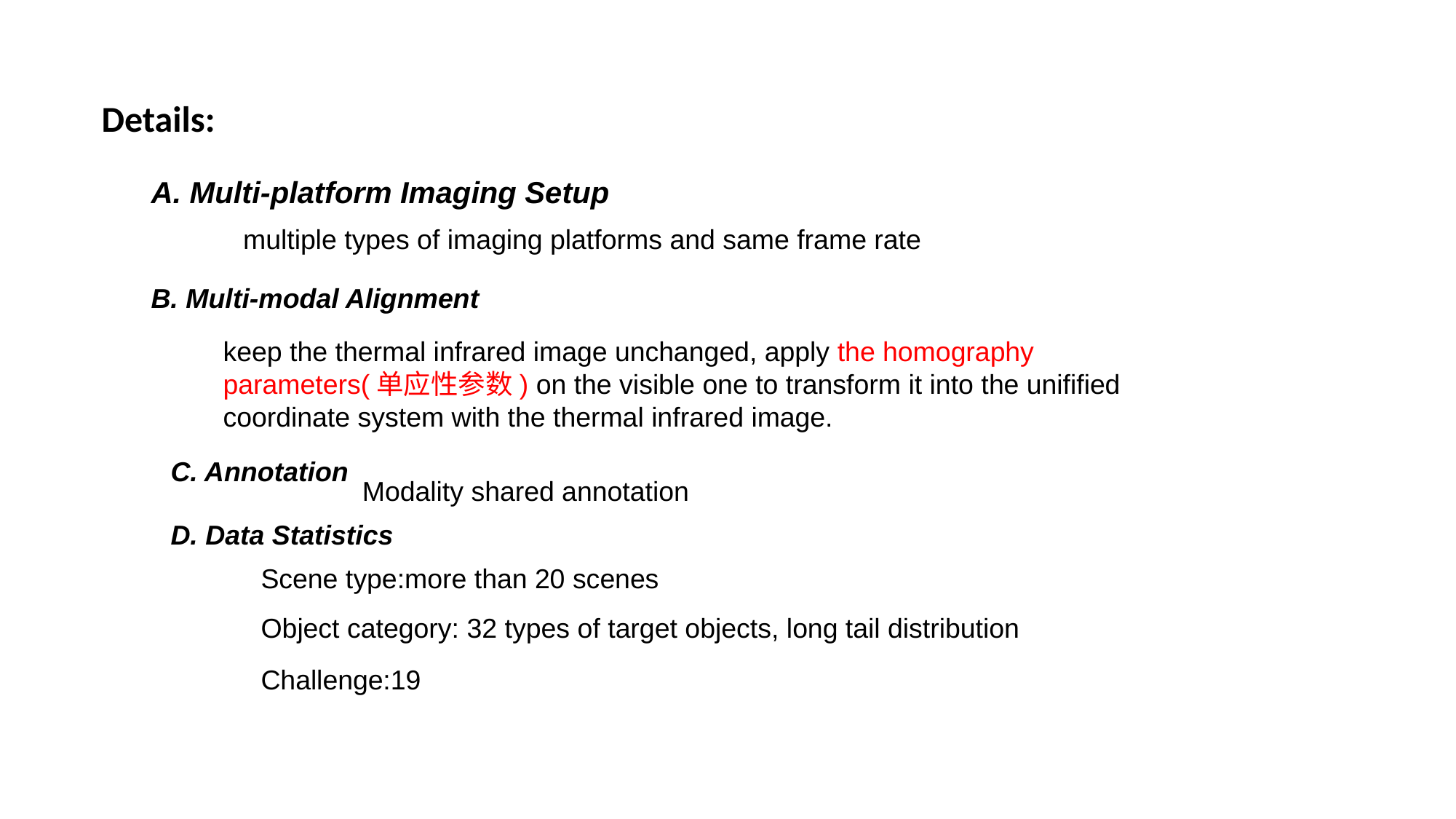

Details:
A. Multi-platform Imaging Setup
multiple types of imaging platforms and same frame rate
B. Multi-modal Alignment
keep the thermal infrared image unchanged, apply the homography parameters(单应性参数) on the visible one to transform it into the unifified coordinate system with the thermal infrared image.
C. Annotation
Modality shared annotation
D. Data Statistics
Scene type:more than 20 scenes
Object category: 32 types of target objects, long tail distribution
Challenge:19